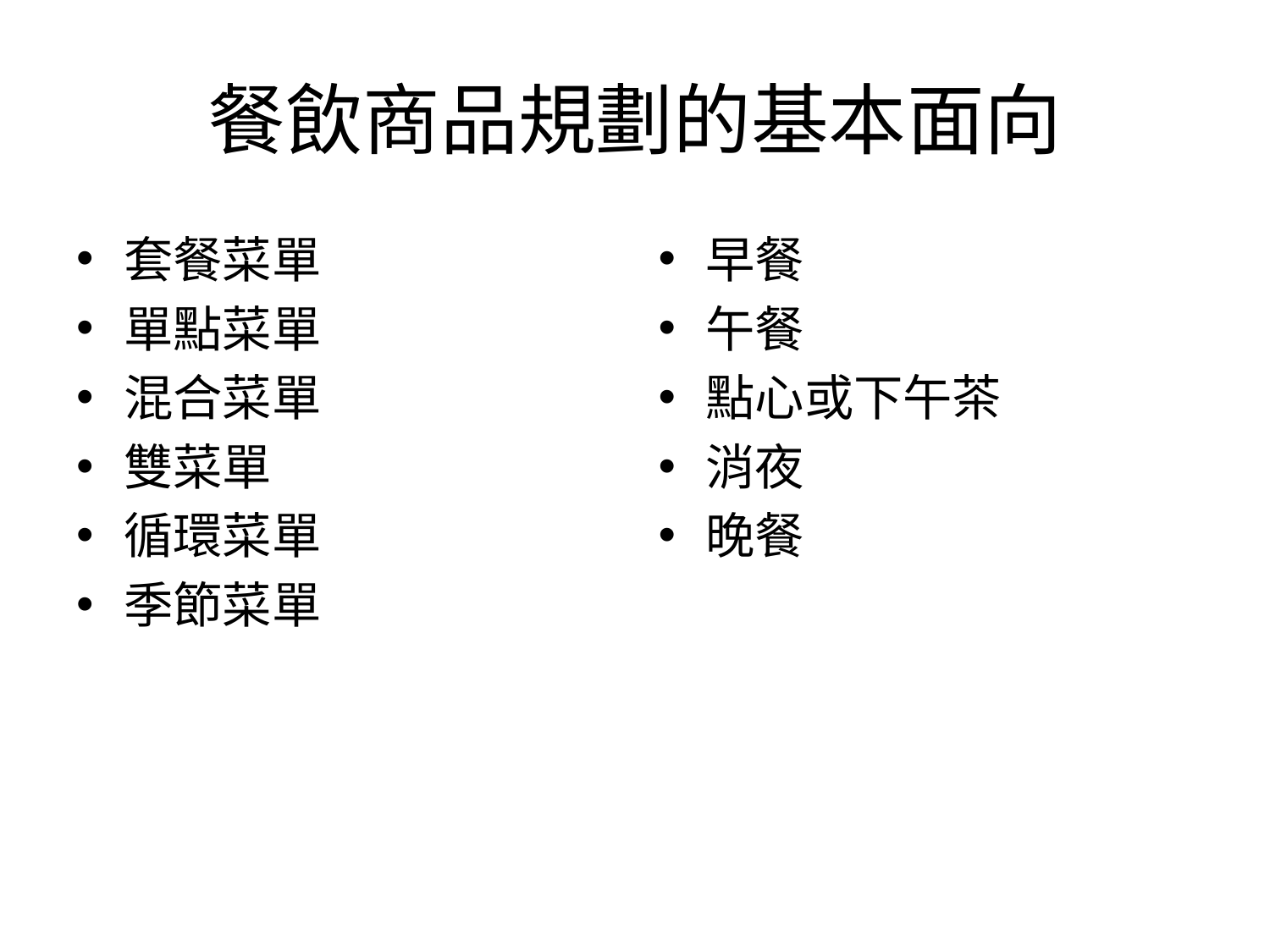

# 餐飲商品規劃的基本面向
套餐菜單
單點菜單
混合菜單
雙菜單
循環菜單
季節菜單
早餐
午餐
點心或下午茶
消夜
晚餐